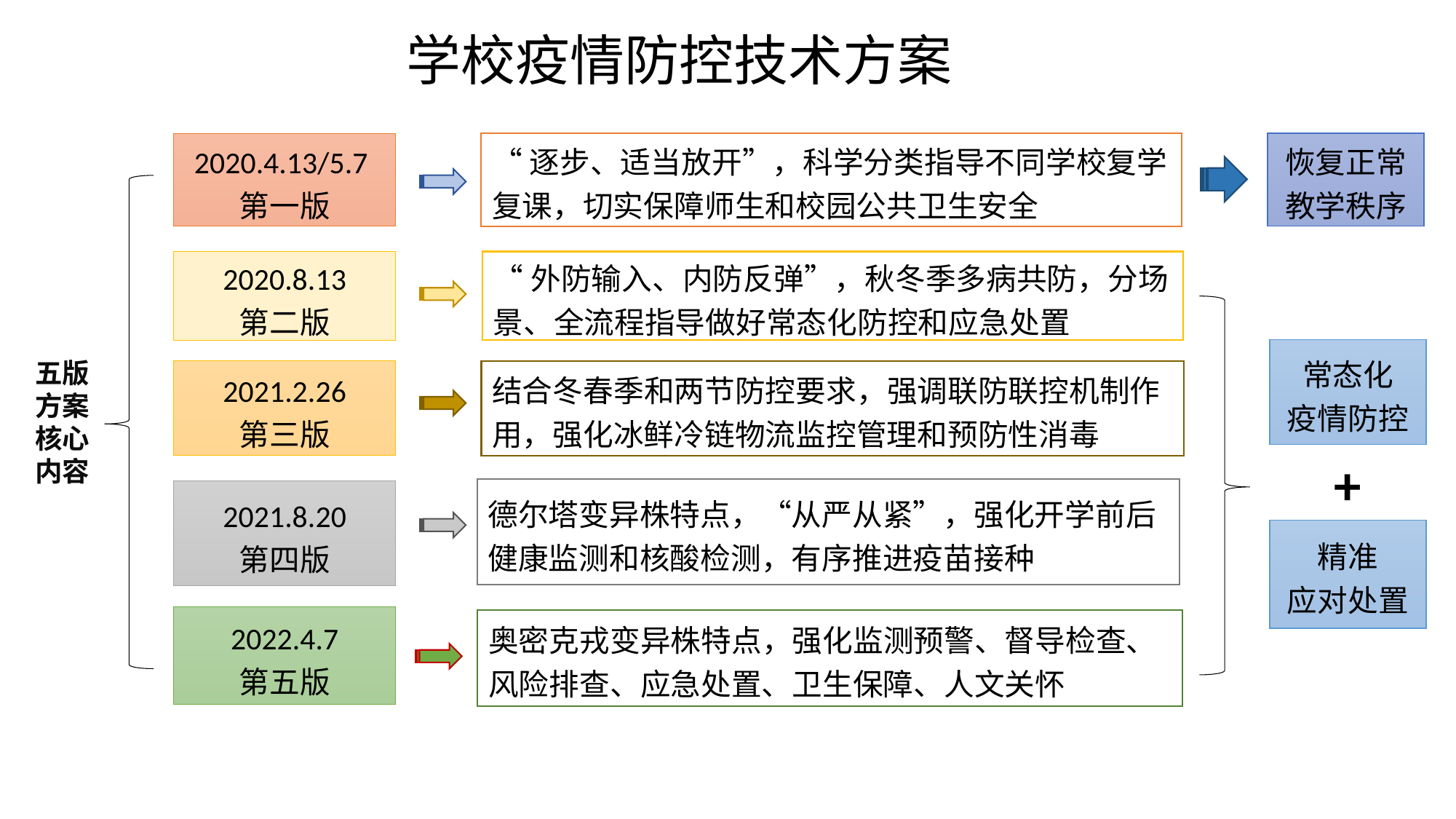

学校疫情防控技术方案
恢复正常
教学秩序
2020.4.13/5.7第一版
“逐步、适当放开”，科学分类指导不同学校复学复课，切实保障师生和校园公共卫生安全

“外防输入、内防反弹”，秋冬季多病共防，分场景、全流程指导做好常态化防控和应急处置
2020.8.13
第二版

常态化
疫情防控
五版
方案
核心内容
结合冬春季和两节防控要求，强调联防联控机制作用，强化冰鲜冷链物流监控管理和预防性消毒
2021.2.26
第三版

德尔塔变异株特点，“从严从紧”，强化开学前后健康监测和核酸检测，有序推进疫苗接种
2021.8.20
第四版

2022.4.7
第五版
奥密克戎变异株特点，强化监测预警、督导检查、风险排查、应急处置、卫生保障、人文关怀

+
精准
应对处置